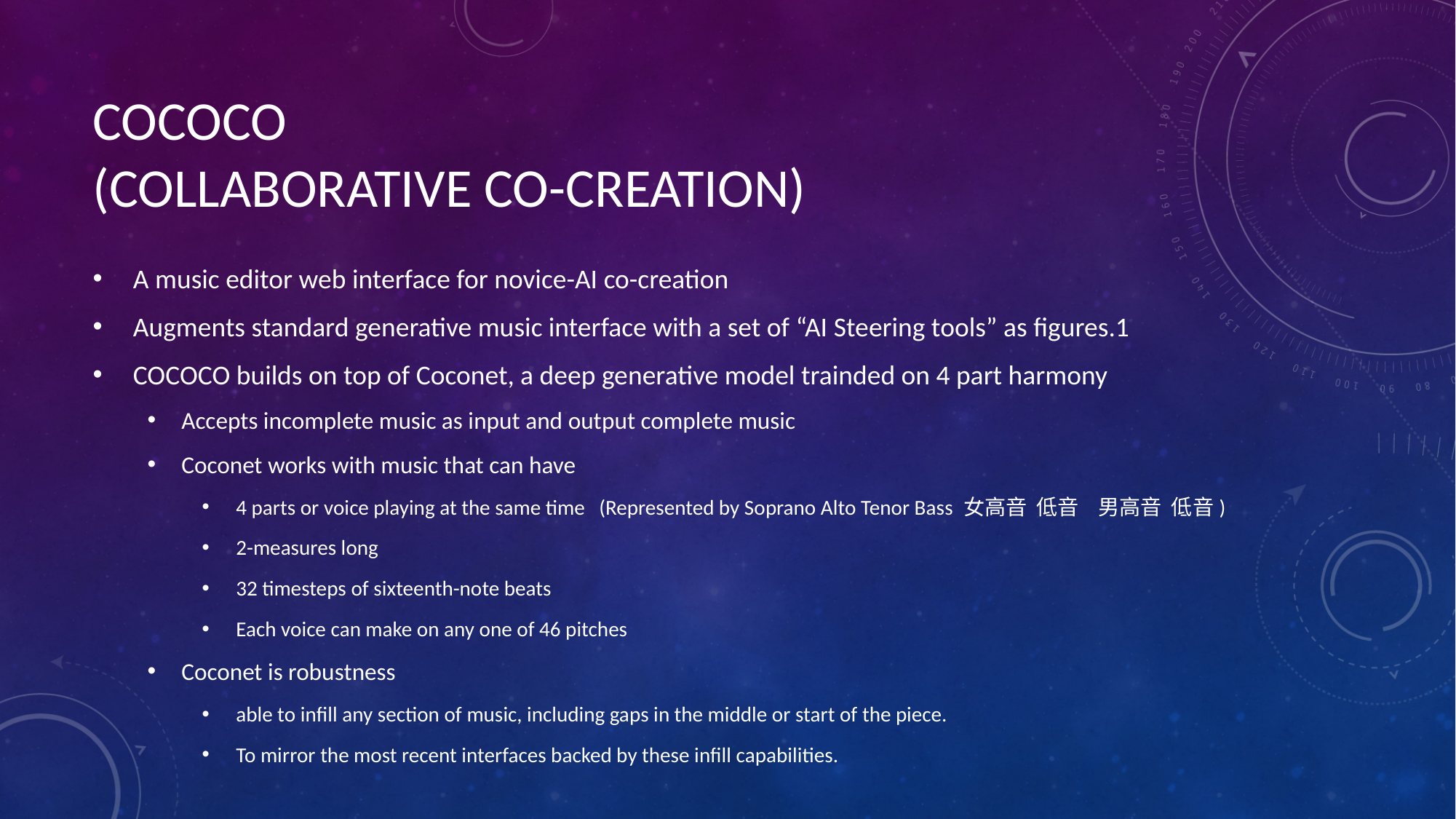

# COCOCO
(Collaborative co-creation)
 A music editor web interface for novice-AI co-creation
 Augments standard generative music interface with a set of “AI Steering tools” as figures.1
 COCOCO builds on top of Coconet, a deep generative model trainded on 4 part harmony
Accepts incomplete music as input and output complete music
Coconet works with music that can have
4 parts or voice playing at the same time   (Represented by Soprano Alto Tenor Bass 女高音  低音    男高音  低音)
2-measures long
32 timesteps of sixteenth-note beats
Each voice can make on any one of 46 pitches
Coconet is robustness
able to infill any section of music, including gaps in the middle or start of the piece.
To mirror the most recent interfaces backed by these infill capabilities.